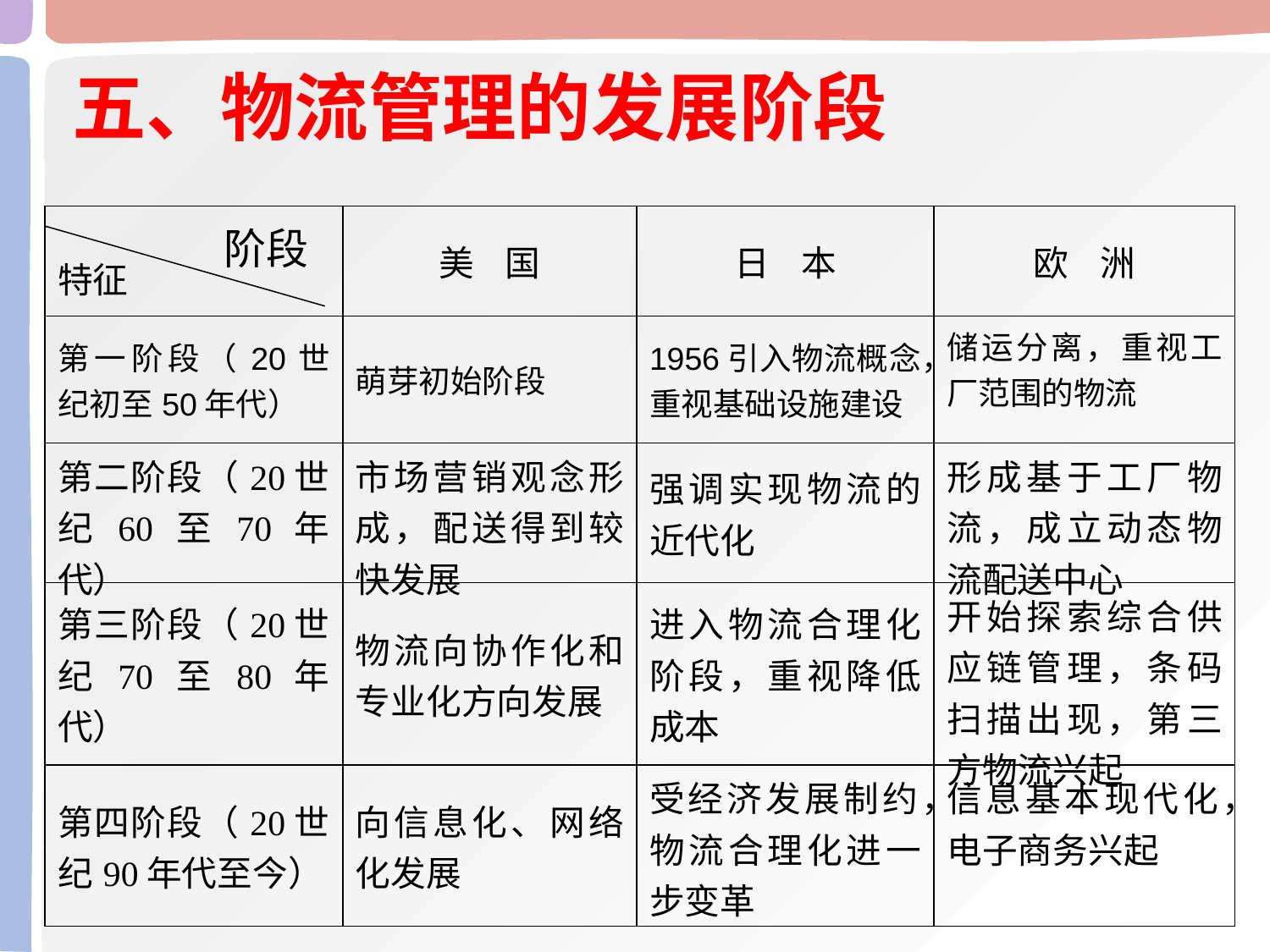

五、物流管理的发展阶段
| 特征 | 美 国 | 日 本 | 欧 洲 |
| --- | --- | --- | --- |
| 第一阶段（20世纪初至50年代） | 萌芽初始阶段 | 1956引入物流概念，重视基础设施建设 | 储运分离，重视工厂范围的物流 |
| 第二阶段（20世纪60至70年代） | 市场营销观念形成，配送得到较快发展 | 强调实现物流的近代化 | 形成基于工厂物流，成立动态物流配送中心 |
| 第三阶段（20世纪70至80年代） | 物流向协作化和专业化方向发展 | 进入物流合理化阶段，重视降低成本 | 开始探索综合供应链管理，条码扫描出现，第三方物流兴起 |
| 第四阶段（20世纪90年代至今） | 向信息化、网络化发展 | 受经济发展制约，物流合理化进一步变革 | 信息基本现代化，电子商务兴起 |
阶段